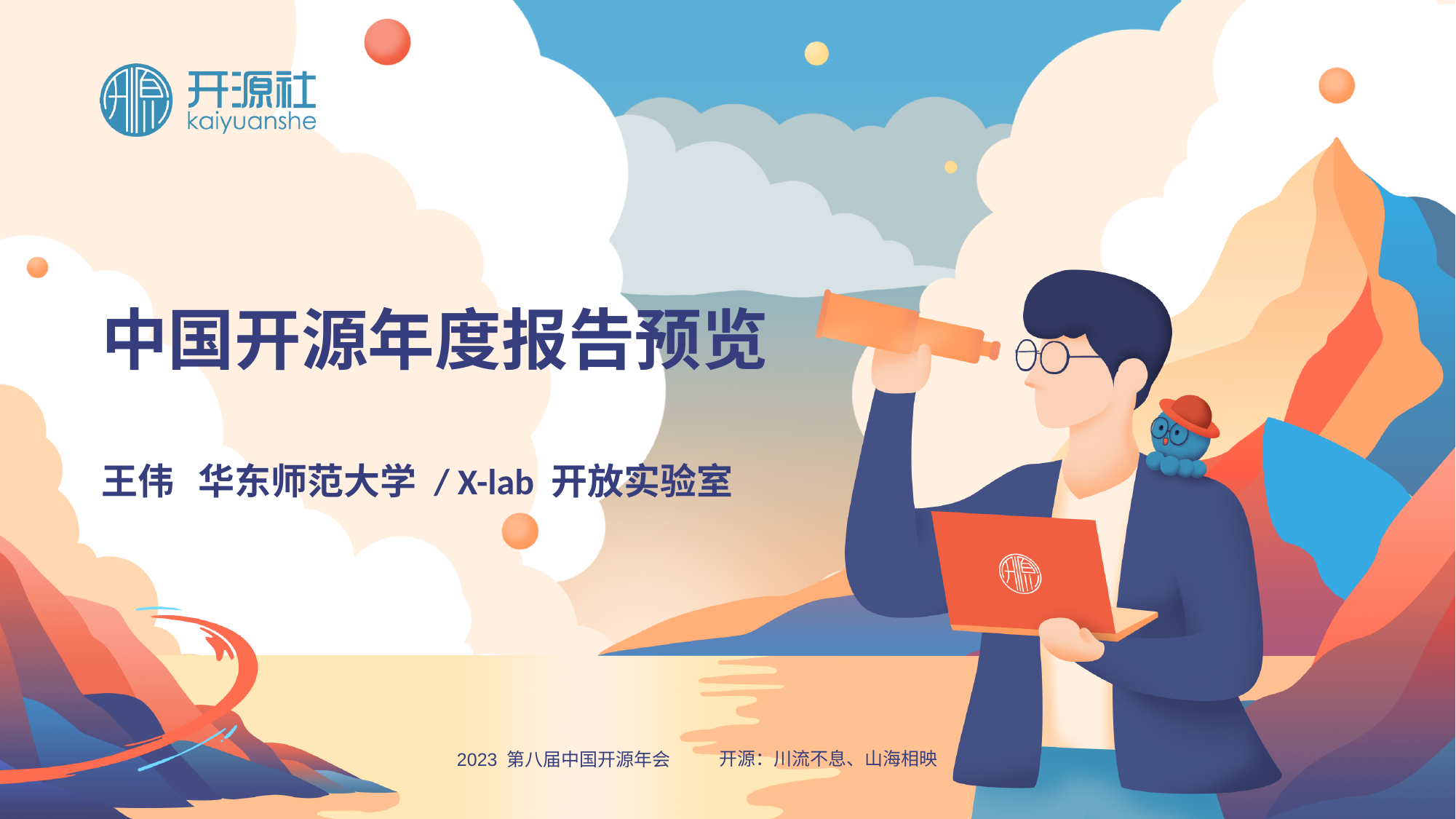

# 中国开源年度报告预览
王伟   华东师范大学 / X-lab 开放实验室